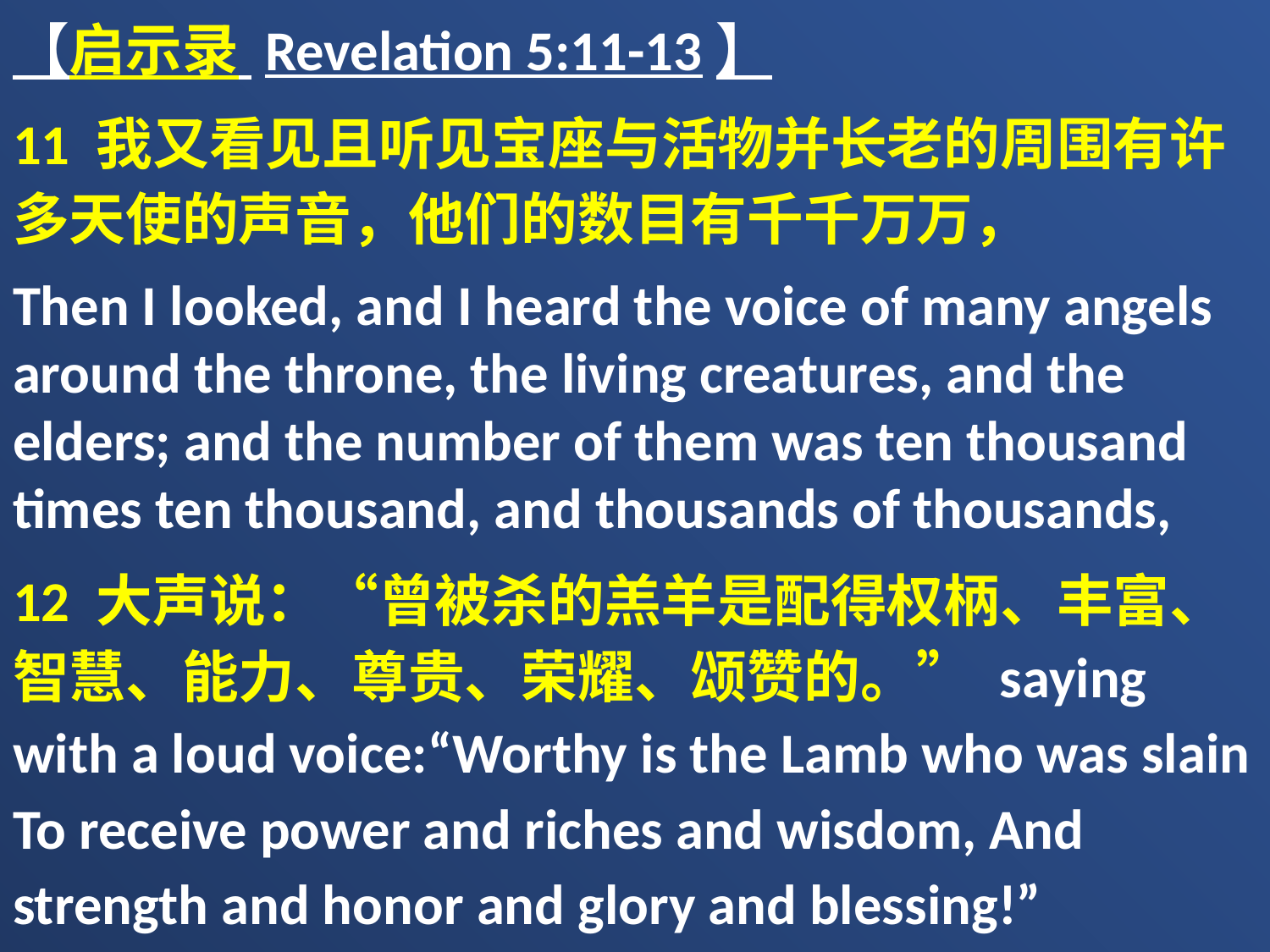

【启示录 Revelation 5:11-13】
11 我又看见且听见宝座与活物并长老的周围有许多天使的声音，他们的数目有千千万万，
Then I looked, and I heard the voice of many angels around the throne, the living creatures, and the elders; and the number of them was ten thousand times ten thousand, and thousands of thousands,
12 大声说：“曾被杀的羔羊是配得权柄、丰富、智慧、能力、尊贵、荣耀、颂赞的。” saying with a loud voice:“Worthy is the Lamb who was slain To receive power and riches and wisdom, And strength and honor and glory and blessing!”